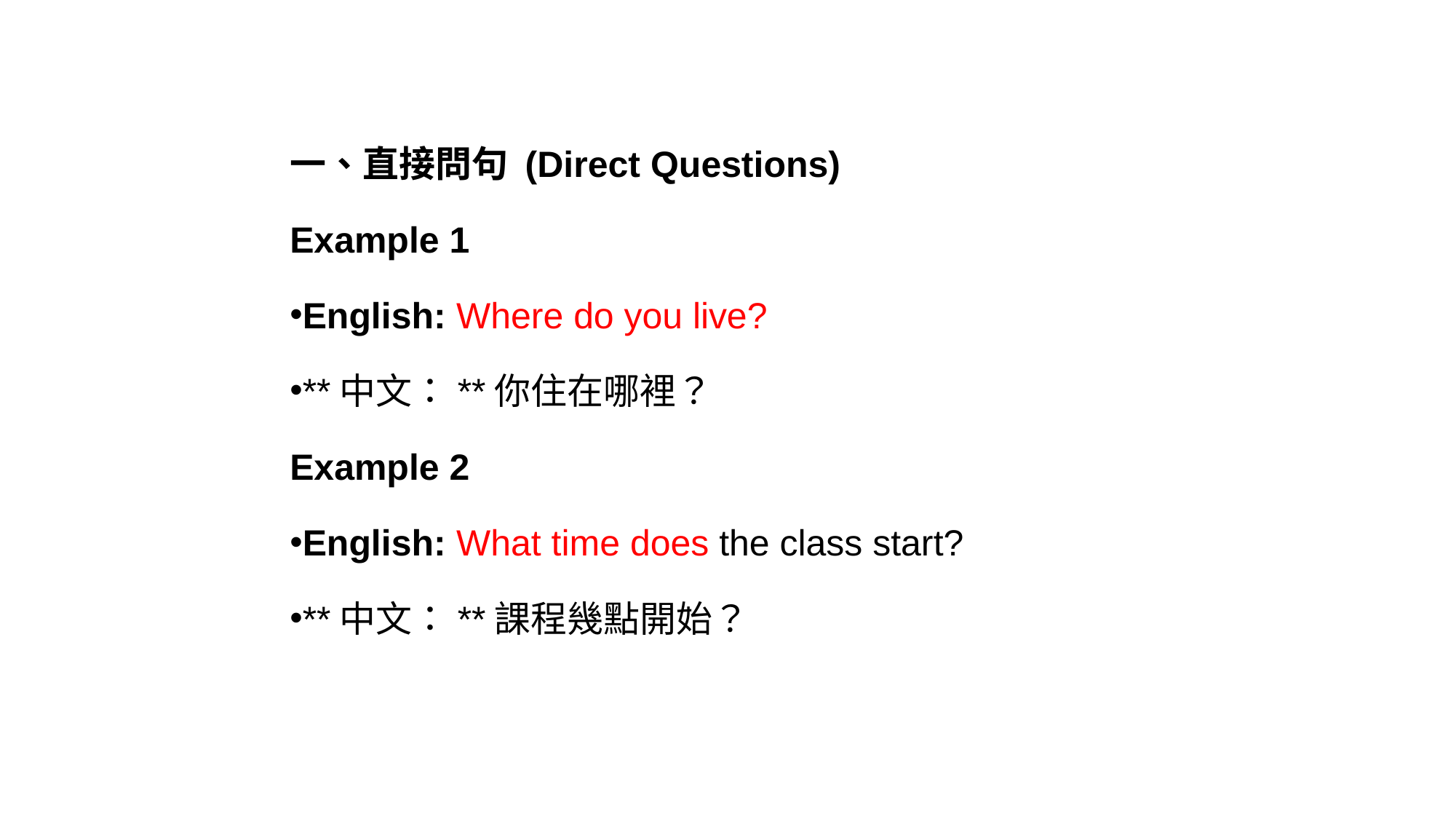

一、直接問句 (Direct Questions)
Example 1
English: Where do you live?
**中文：**你住在哪裡？
Example 2
English: What time does the class start?
**中文：**課程幾點開始？